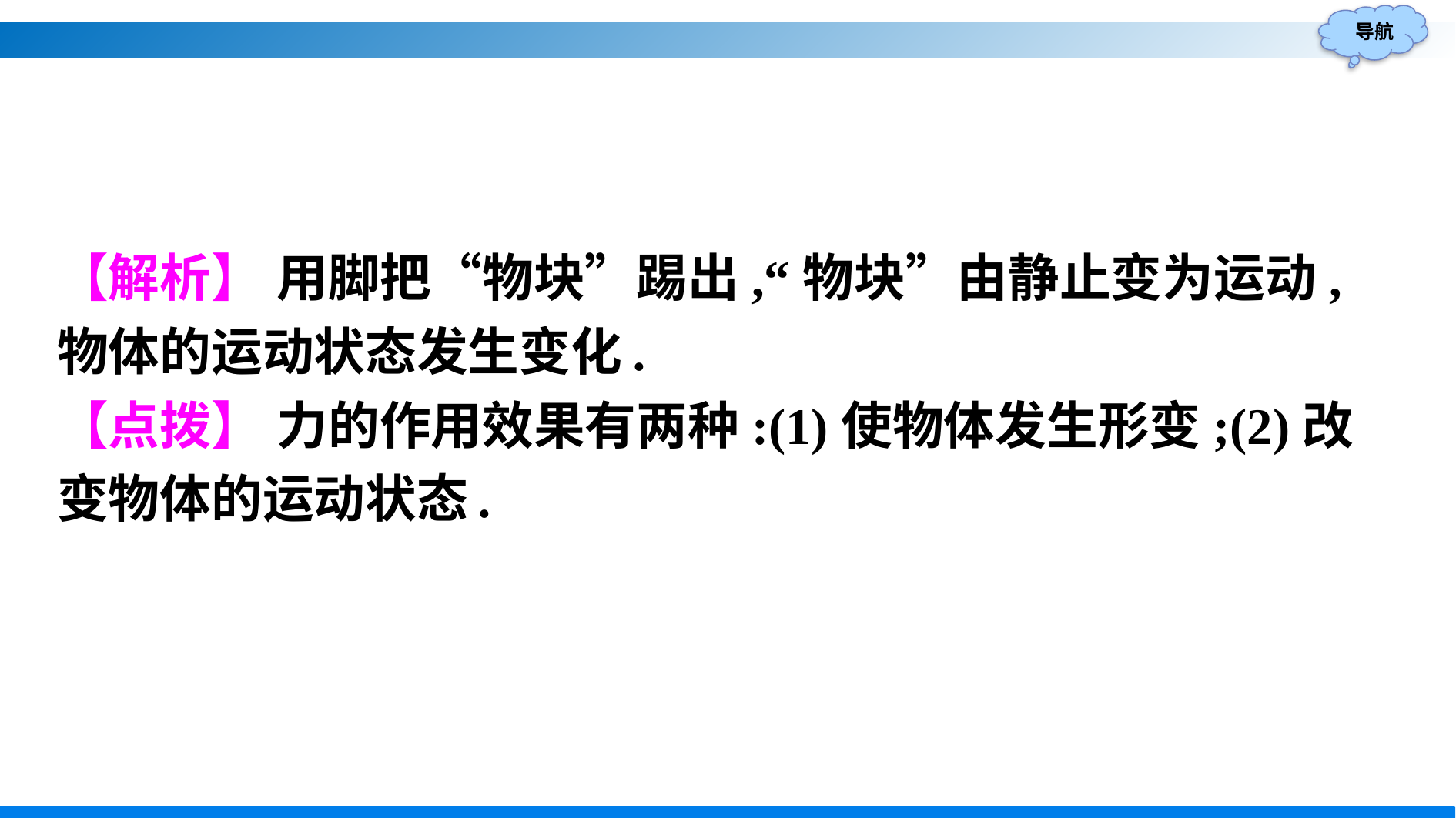

【解析】 用脚把“物块”踢出,“物块”由静止变为运动,物体的运动状态发生变化.
【点拨】 力的作用效果有两种:(1)使物体发生形变;(2)改变物体的运动状态.